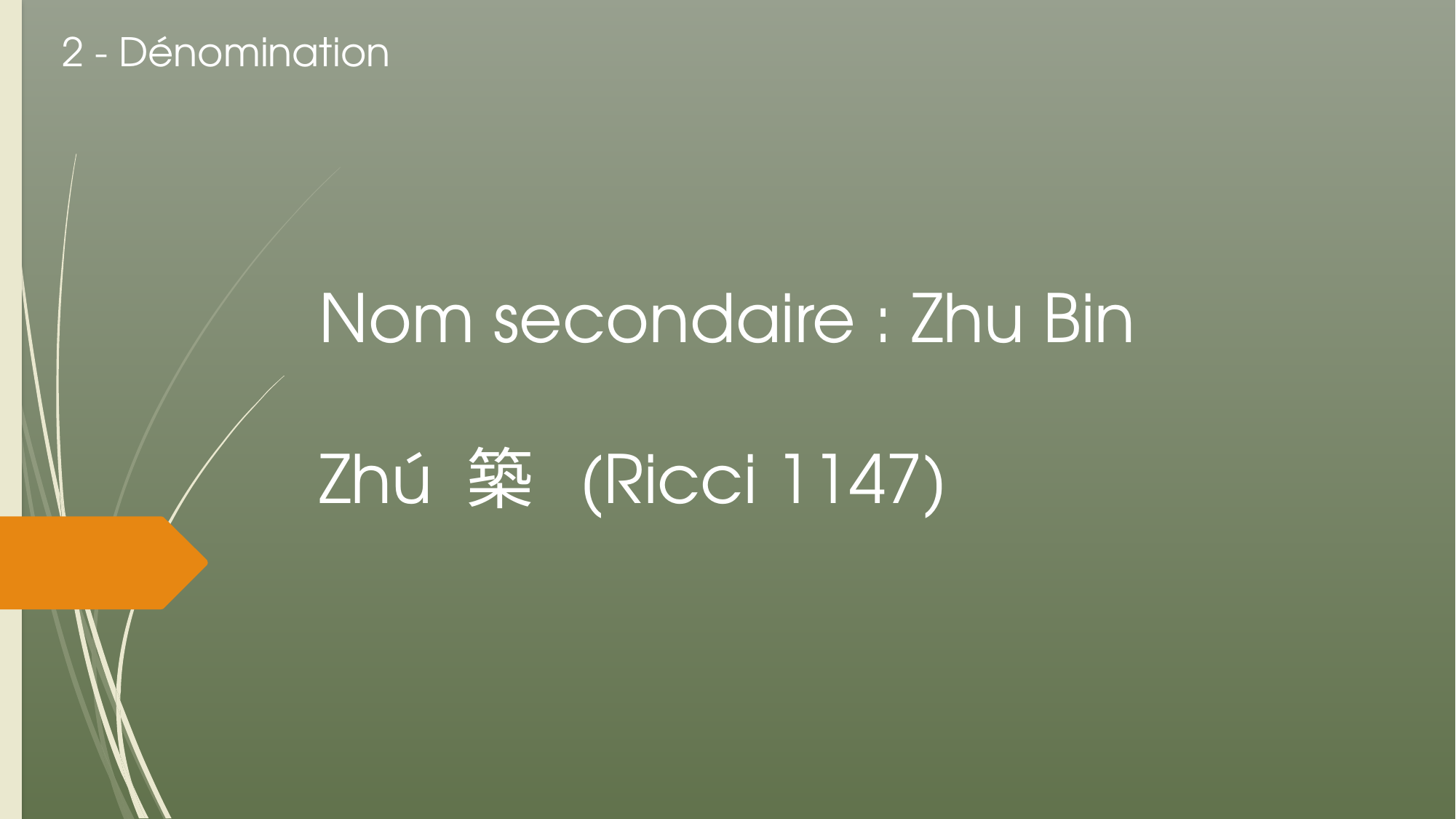

2 - Dénomination

# Nom secondaire : Zhu Bin Zhú 築  (Ricci 1147)